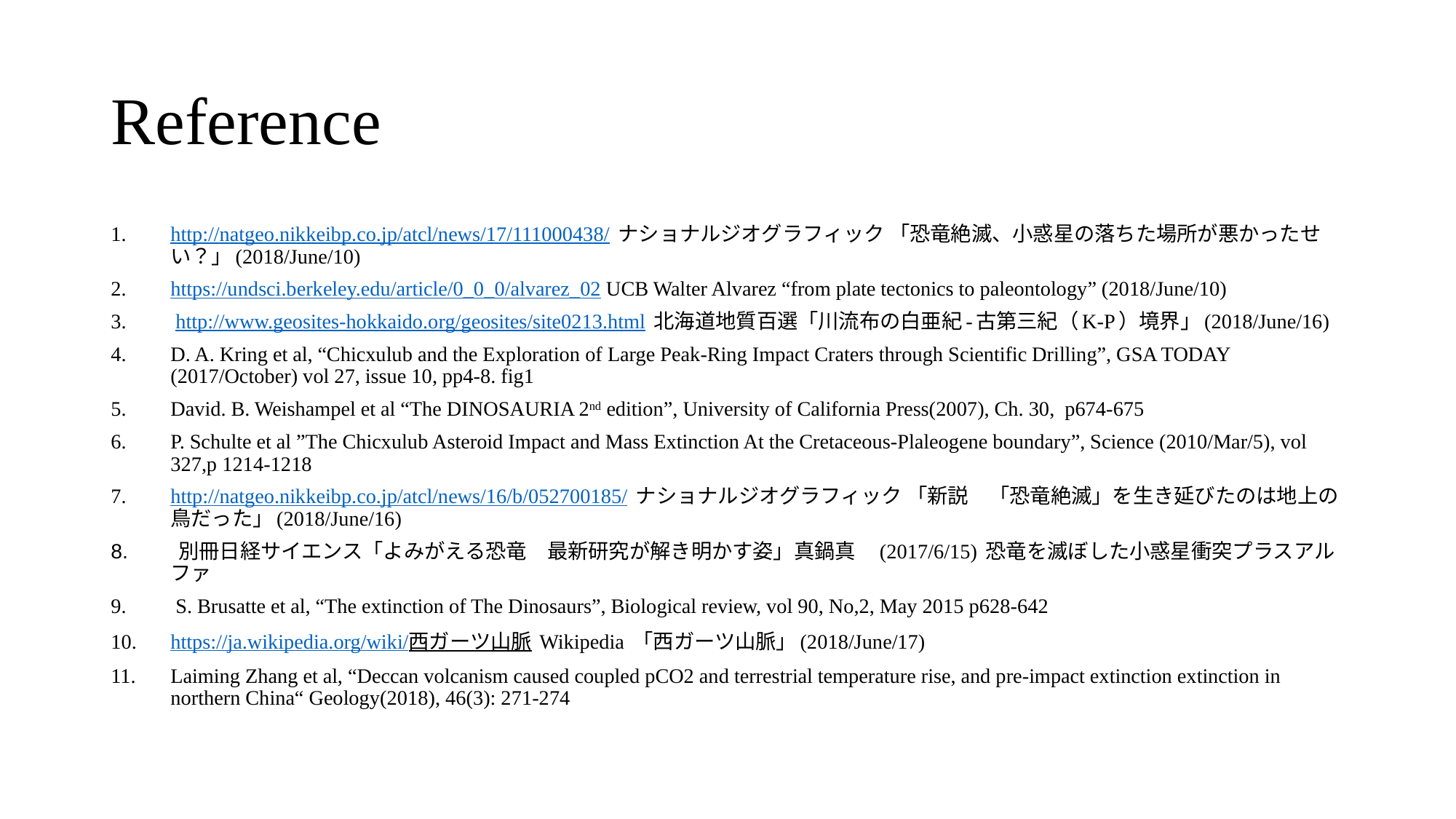

# Reference
http://natgeo.nikkeibp.co.jp/atcl/news/17/111000438/ ナショナルジオグラフィック 「恐竜絶滅、小惑星の落ちた場所が悪かったせい？」(2018/June/10)
https://undsci.berkeley.edu/article/0_0_0/alvarez_02 UCB Walter Alvarez “from plate tectonics to paleontology” (2018/June/10)
 http://www.geosites-hokkaido.org/geosites/site0213.html 北海道地質百選「川流布の白亜紀-古第三紀（K-P）境界」(2018/June/16)
D. A. Kring et al, “Chicxulub and the Exploration of Large Peak-Ring Impact Craters through Scientific Drilling”, GSA TODAY (2017/October) vol 27, issue 10, pp4-8. fig1
David. B. Weishampel et al “The DINOSAURIA 2nd edition”, University of California Press(2007), Ch. 30,  p674-675
P. Schulte et al ”The Chicxulub Asteroid Impact and Mass Extinction At the Cretaceous-Plaleogene boundary”, Science (2010/Mar/5), vol 327,p 1214-1218
http://natgeo.nikkeibp.co.jp/atcl/news/16/b/052700185/ ナショナルジオグラフィック 「新説　「恐竜絶滅」を生き延びたのは地上の鳥だった」(2018/June/16)
 別冊日経サイエンス「よみがえる恐竜　最新研究が解き明かす姿」真鍋真　(2017/6/15) 恐竜を滅ぼした小惑星衝突プラスアルファ
 S. Brusatte et al, “The extinction of The Dinosaurs”, Biological review, vol 90, No,2, May 2015 p628-642
https://ja.wikipedia.org/wiki/西ガーツ山脈 Wikipedia 「西ガーツ山脈」(2018/June/17)
Laiming Zhang et al, “Deccan volcanism caused coupled pCO2 and terrestrial temperature rise, and pre-impact extinction extinction in northern China“ Geology(2018), 46(3): 271-274